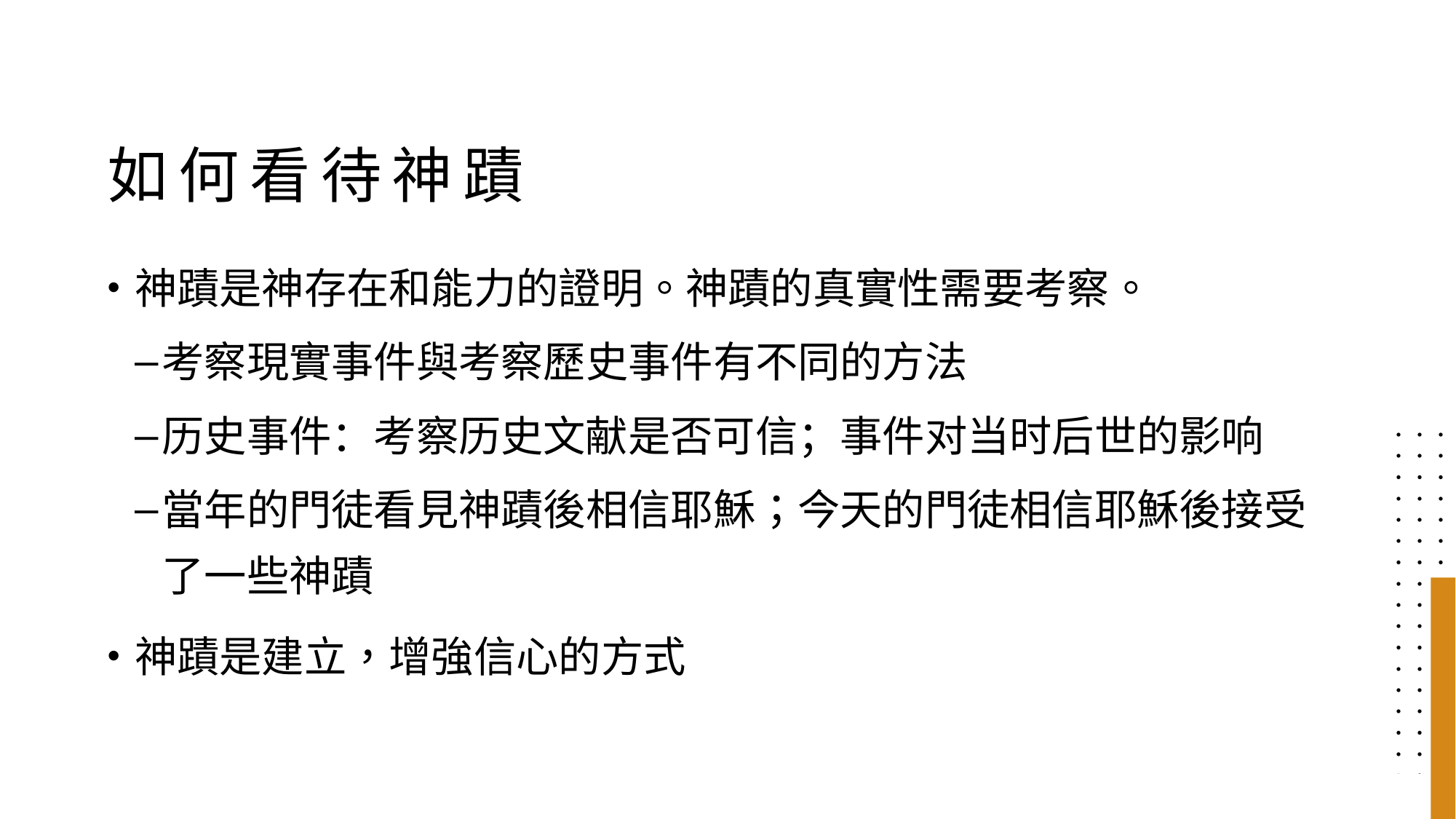

# 如何看待神蹟
神蹟是神存在和能力的證明。神蹟的真實性需要考察。
考察現實事件與考察歷史事件有不同的方法
历史事件：考察历史文献是否可信；事件对当时后世的影响
當年的門徒看見神蹟後相信耶穌；今天的門徒相信耶穌後接受了一些神蹟
神蹟是建立，增強信心的方式